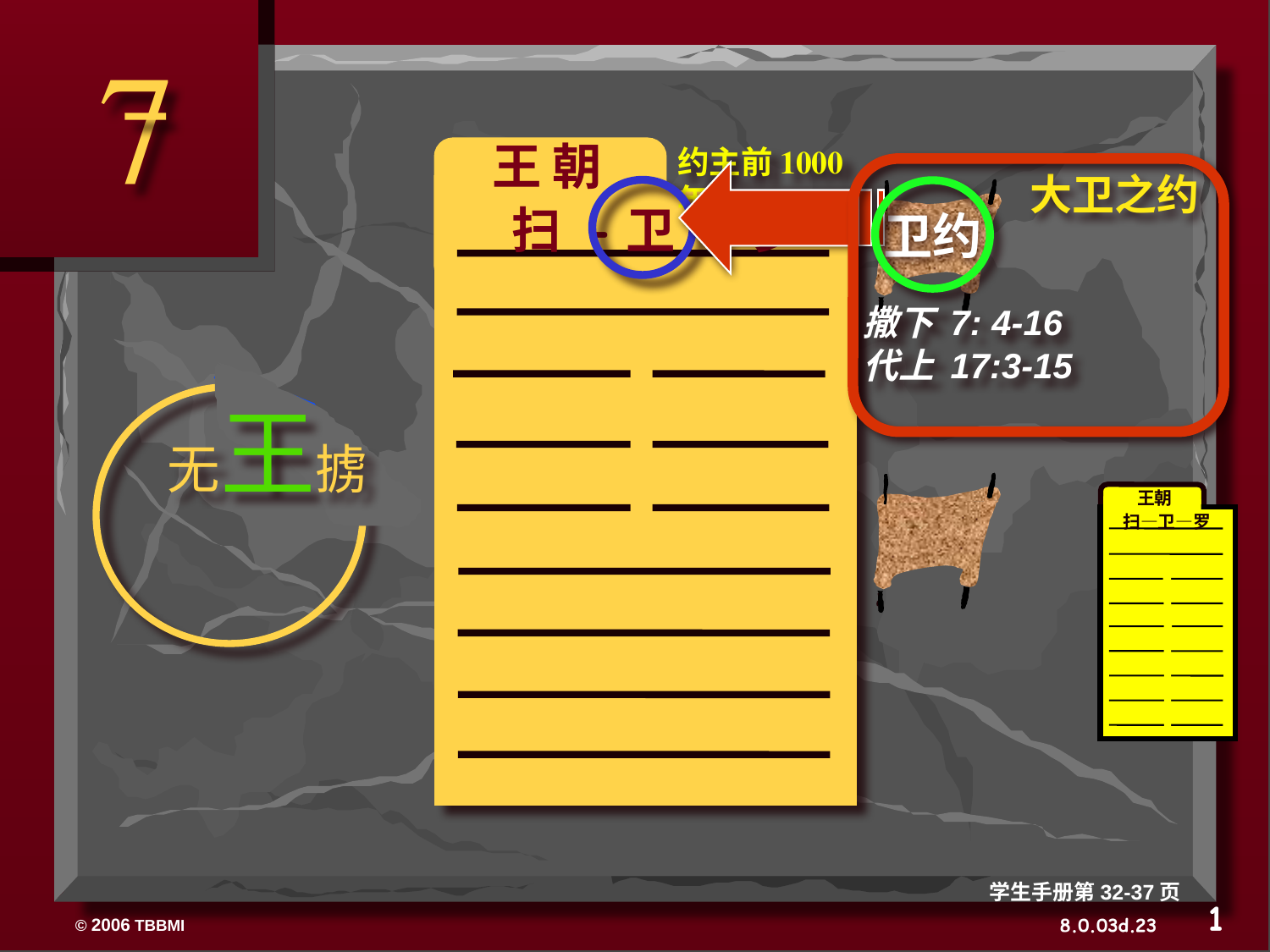

7

王 朝
约主前1000年

 卫约
撒下 7: 4-16
代上 17:3-15
大卫之约

扫 -卫 - 罗

无王掳

   王朝

扫—卫—罗

学生手册第32-37页
1
23